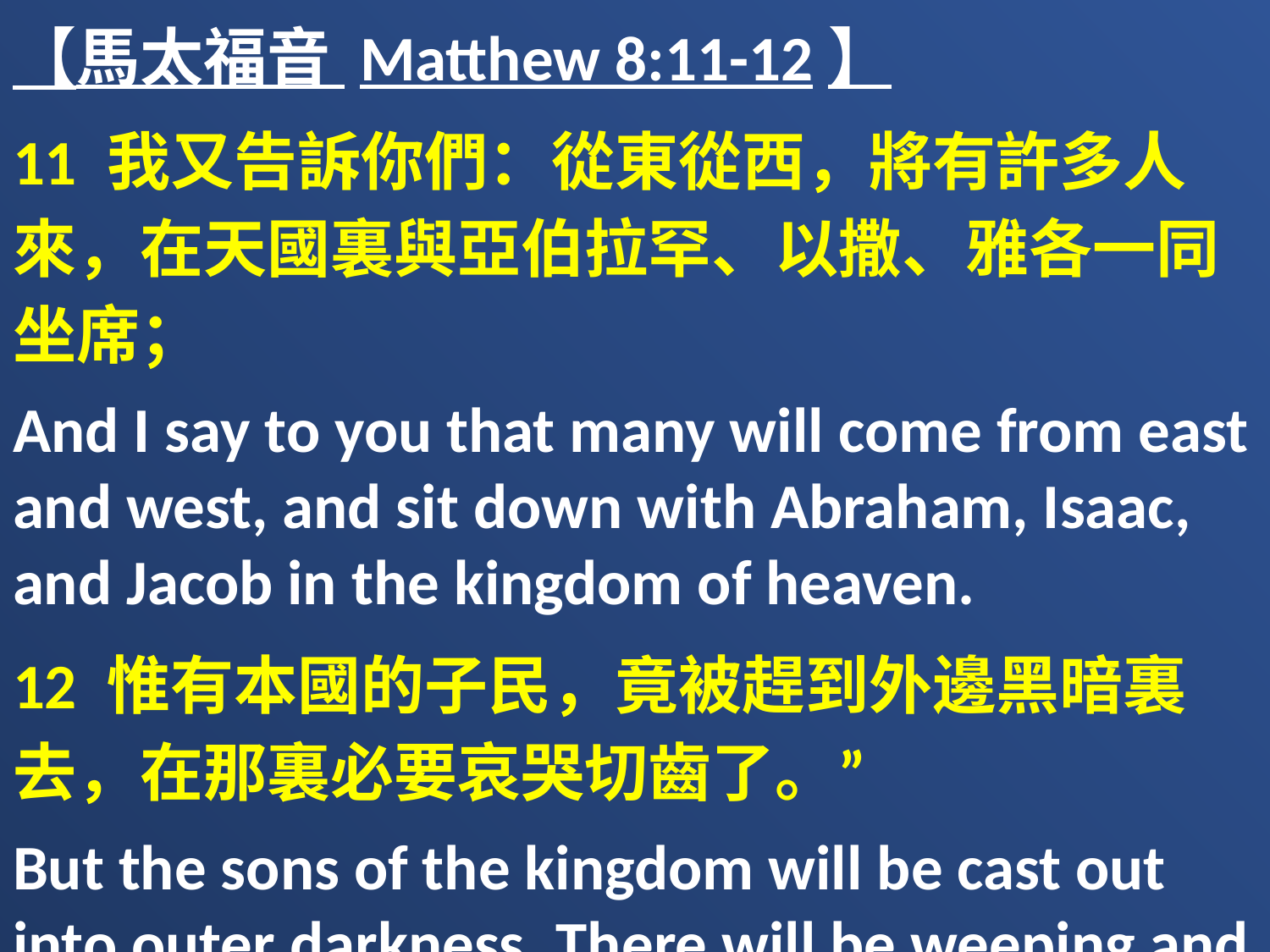

【馬太福音 Matthew 8:11-12】
11 我又告訴你們：從東從西，將有許多人來，在天國裏與亞伯拉罕、以撒、雅各一同坐席；
And I say to you that many will come from east and west, and sit down with Abraham, Isaac, and Jacob in the kingdom of heaven.
12 惟有本國的子民，竟被趕到外邊黑暗裏去，在那裏必要哀哭切齒了。”
But the sons of the kingdom will be cast out into outer darkness. There will be weeping and gnashing of teeth.”